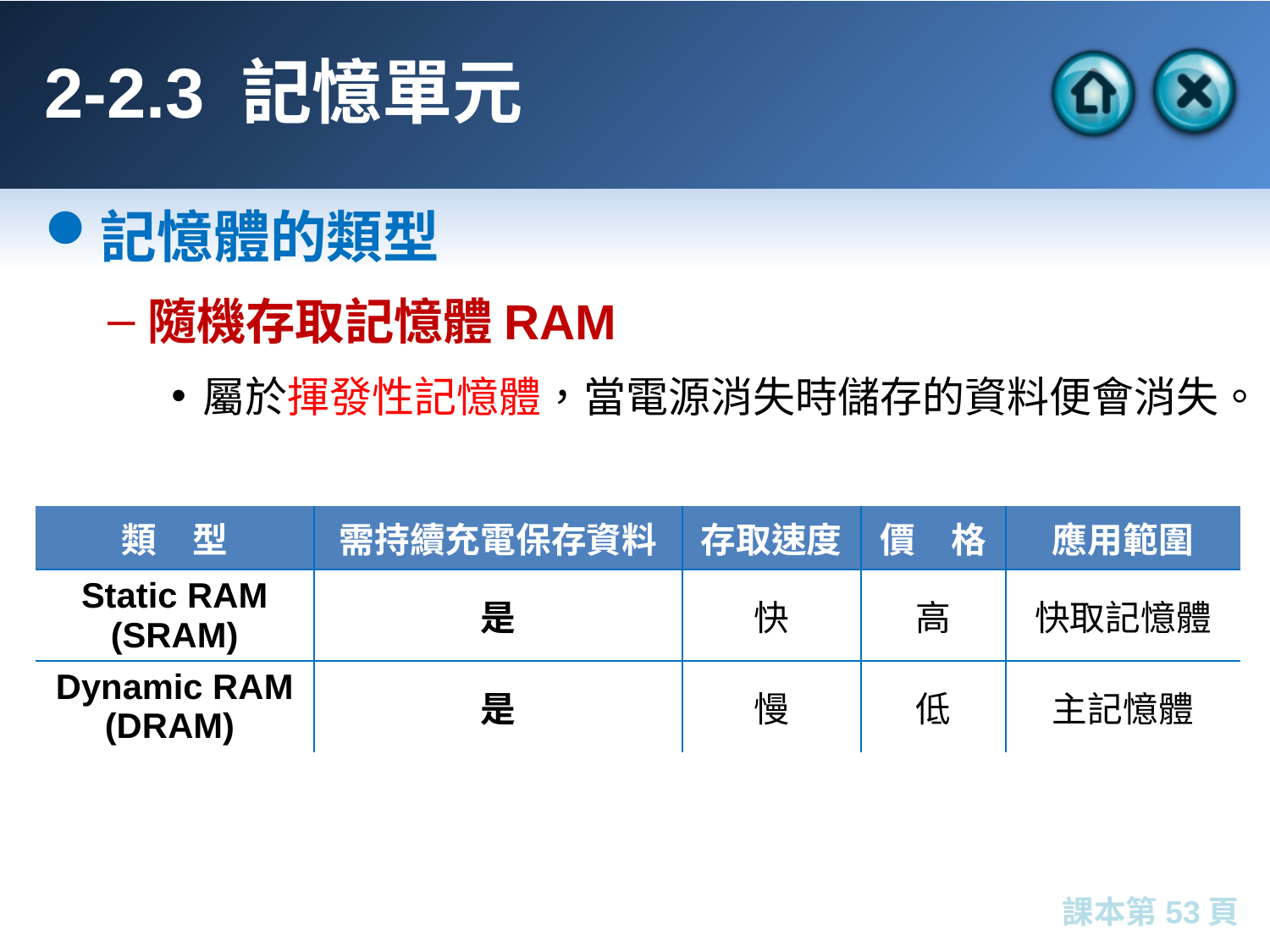

# 2-2.3 記憶單元
記憶體的類型
隨機存取記憶體RAM
屬於揮發性記憶體，當電源消失時儲存的資料便會消失。
| 類　型 | 需持續充電保存資料 | 存取速度 | 價　格 | 應用範圍 |
| --- | --- | --- | --- | --- |
| Static RAM (SRAM) | 是 | 快 | 高 | 快取記憶體 |
| Dynamic RAM (DRAM) | 是 | 慢 | 低 | 主記憶體 |
課本第53頁